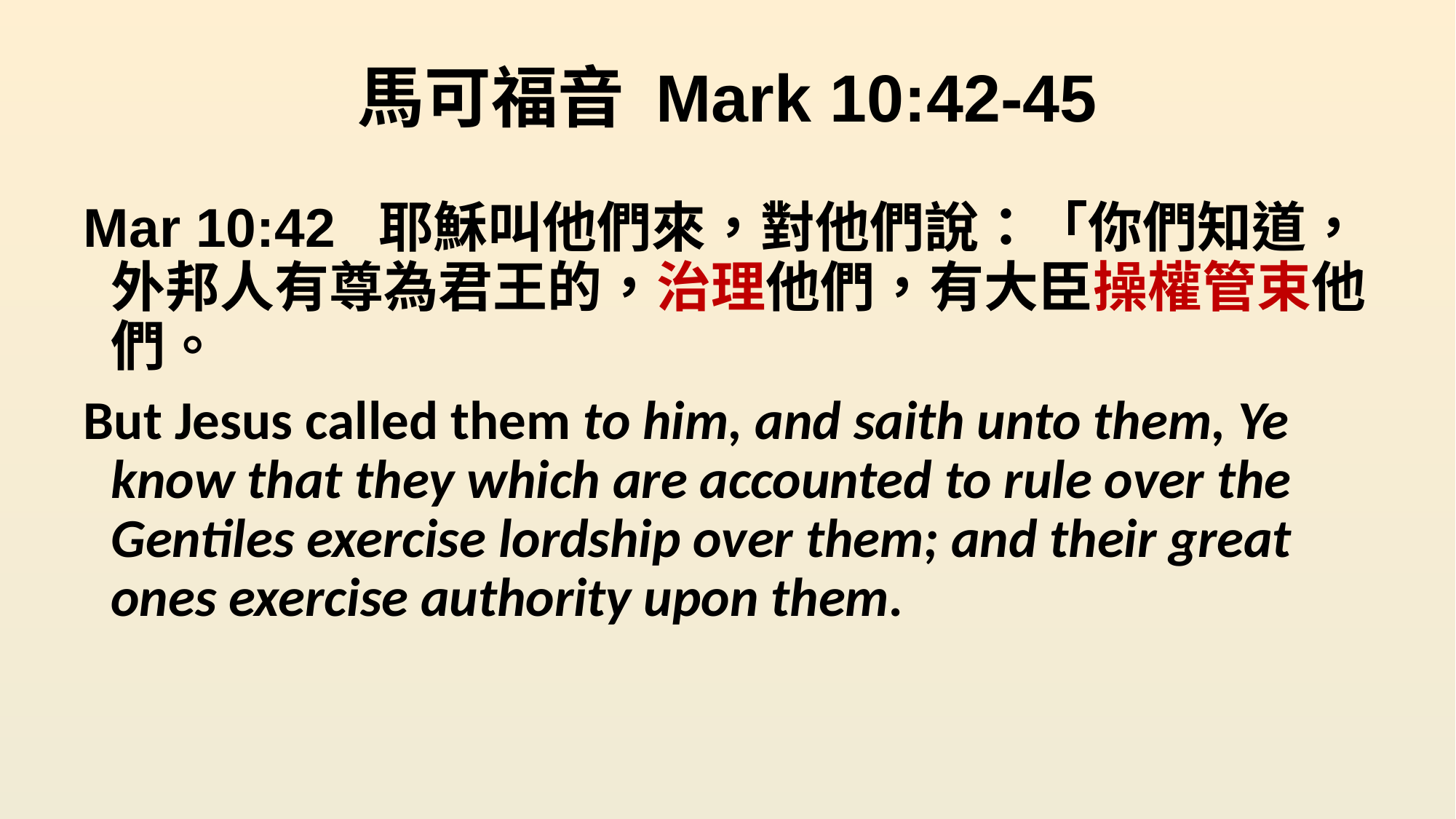

# 馬可福音 Mark 10:42-45
Mar 10:42  耶穌叫他們來，對他們說：「你們知道，外邦人有尊為君王的，治理他們，有大臣操權管束他們。
But Jesus called them to him, and saith unto them, Ye know that they which are accounted to rule over the Gentiles exercise lordship over them; and their great ones exercise authority upon them.